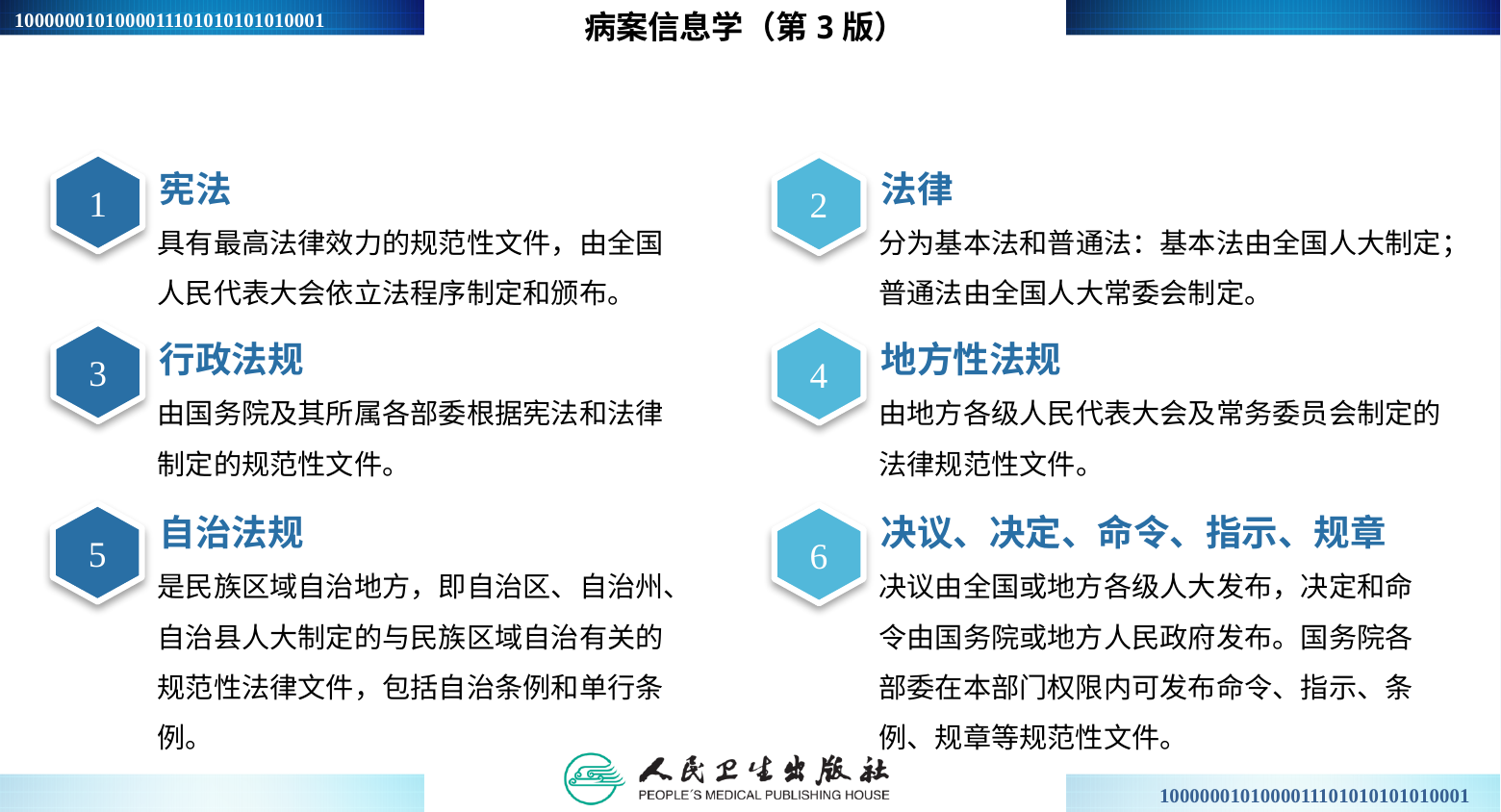

病案信息学（第3版）
1
2
宪法
法律
具有最高法律效力的规范性文件，由全国人民代表大会依立法程序制定和颁布。
分为基本法和普通法：基本法由全国人大制定；普通法由全国人大常委会制定。
3
4
行政法规
地方性法规
由国务院及其所属各部委根据宪法和法律制定的规范性文件。
由地方各级人民代表大会及常务委员会制定的法律规范性文件。
5
自治法规
决议、决定、命令、指示、规章
6
是民族区域自治地方，即自治区、自治州、自治县人大制定的与民族区域自治有关的规范性法律文件，包括自治条例和单行条例。
决议由全国或地方各级人大发布，决定和命令由国务院或地方人民政府发布。国务院各部委在本部门权限内可发布命令、指示、条例、规章等规范性文件。